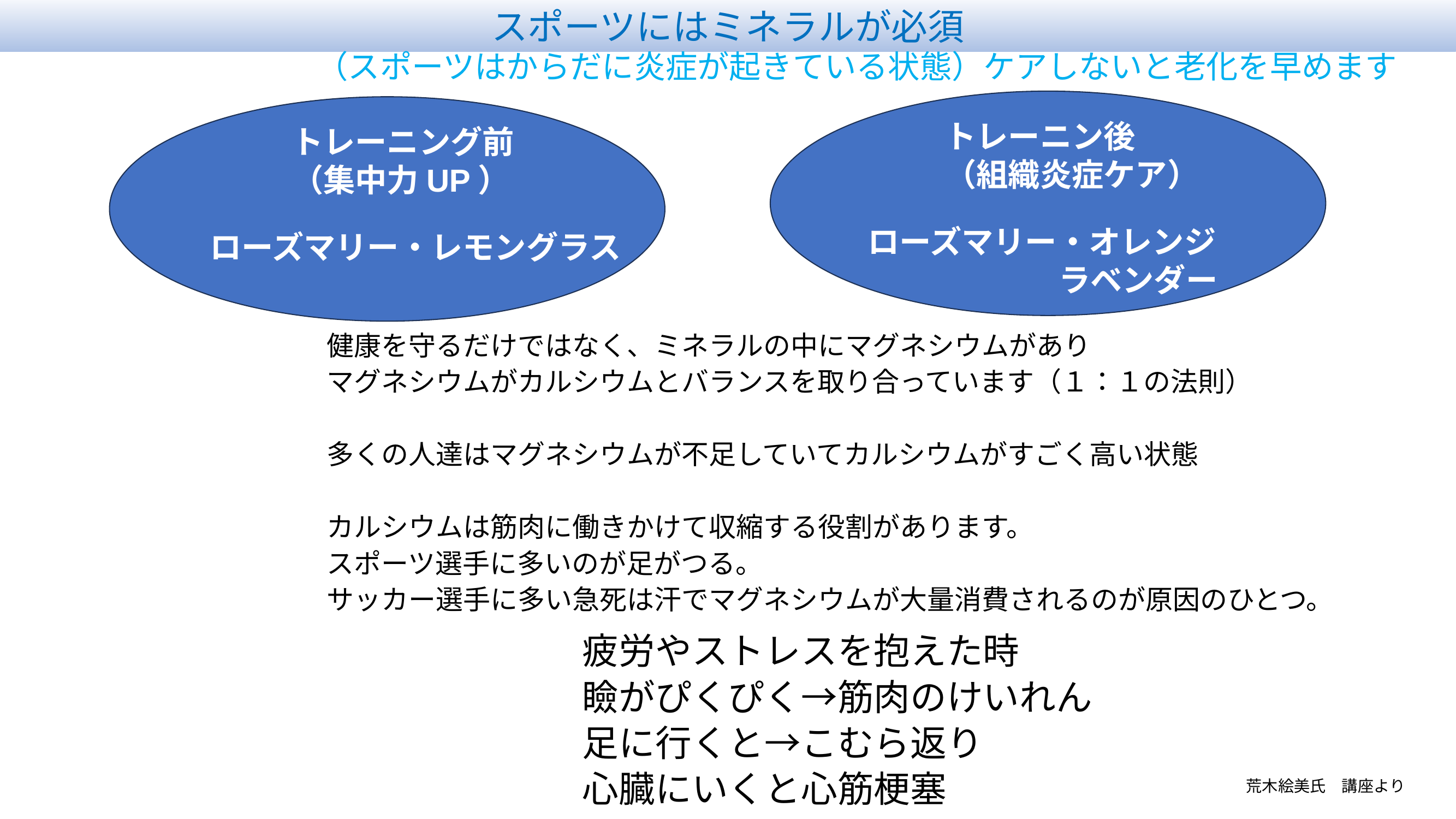

スポーツにはミネラルが必須
（スポーツはからだに炎症が起きている状態）ケアしないと老化を早めます

トレーニン後
（組織炎症ケア）
ローズマリー・オレンジ
　　　　　　ラベンダー

トレーニング前
（集中力UP）
ローズマリー・レモングラス
健康を守るだけではなく、ミネラルの中にマグネシウムがあり
マグネシウムがカルシウムとバランスを取り合っています（１：１の法則）

多くの人達はマグネシウムが不足していてカルシウムがすごく高い状態

カルシウムは筋肉に働きかけて収縮する役割があります。
スポーツ選手に多いのが足がつる。
サッカー選手に多い急死は汗でマグネシウムが大量消費されるのが原因のひとつ。

　　疲労やストレスを抱えた時
　　瞼がぴくぴく→筋肉のけいれん
　　足に行くと→こむら返り
　　心臓にいくと心筋梗塞

荒木絵美氏　講座より